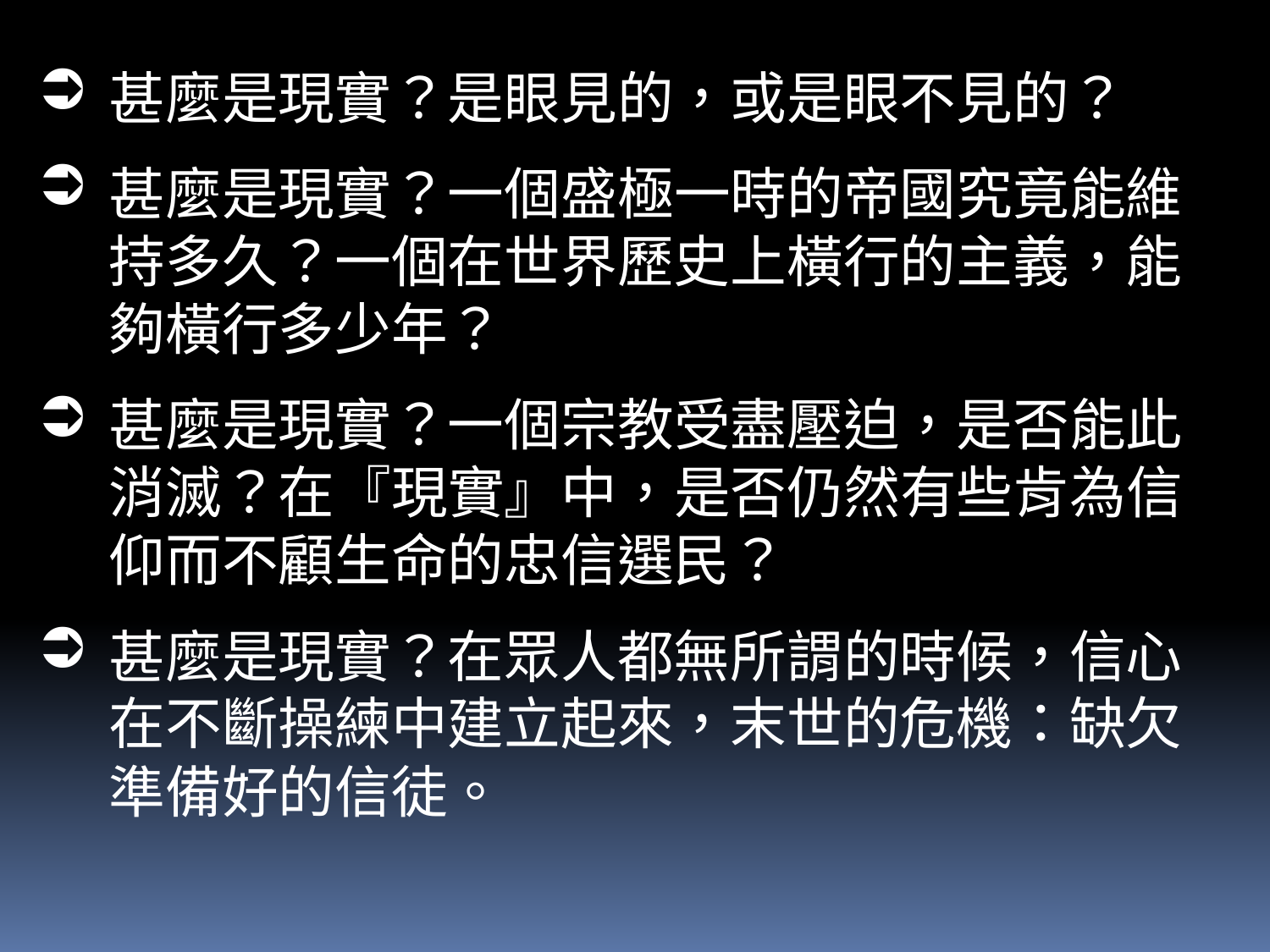

甚麼是現實？是眼見的，或是眼不見的？
甚麼是現實？一個盛極一時的帝國究竟能維持多久？一個在世界歷史上橫行的主義，能夠橫行多少年？
甚麼是現實？一個宗教受盡壓迫，是否能此消滅？在『現實』中，是否仍然有些肯為信仰而不顧生命的忠信選民？
甚麼是現實？在眾人都無所謂的時候，信心在不斷操練中建立起來，末世的危機：缺欠準備好的信徒。